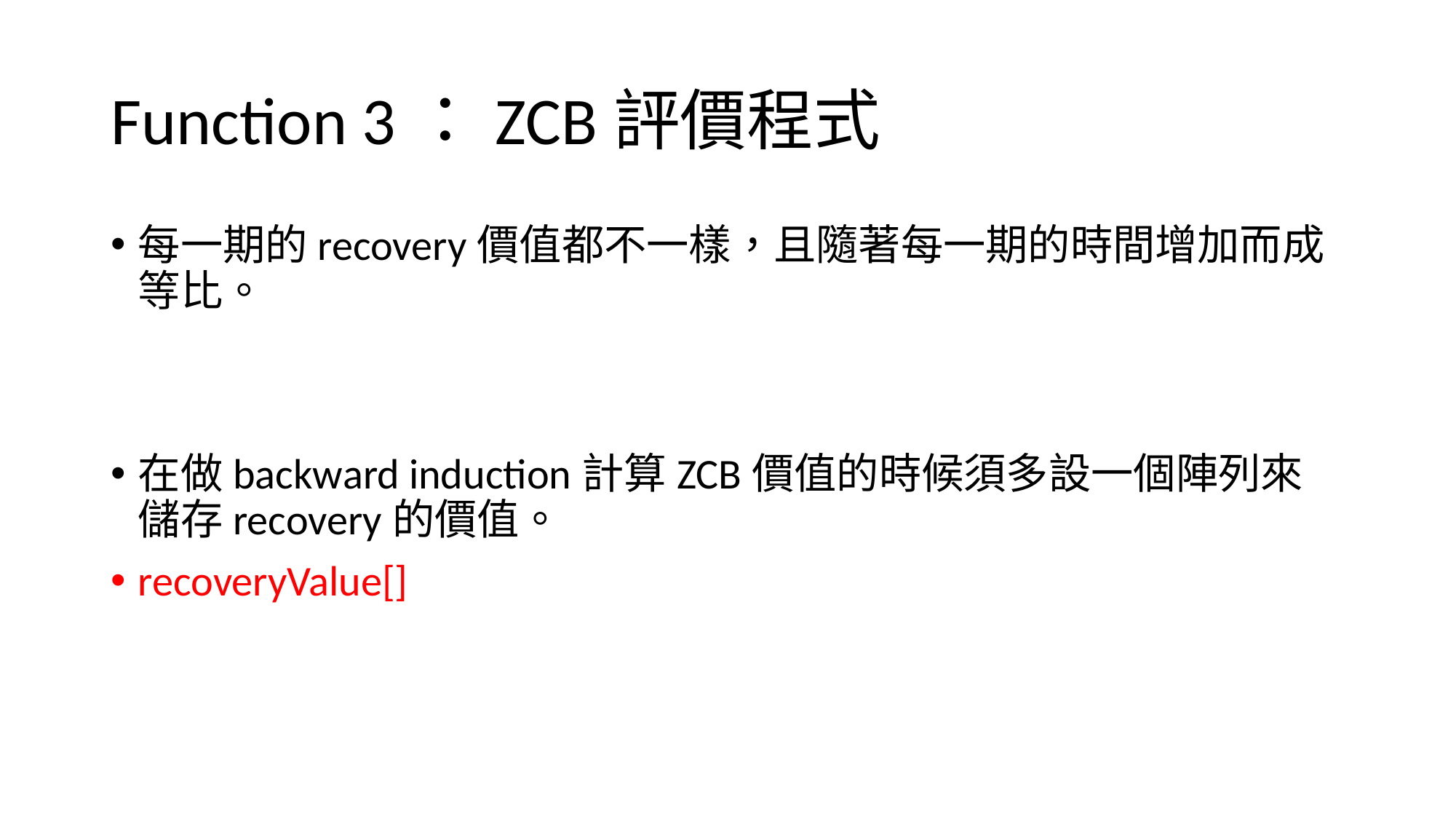

# Function 3：ZCB評價程式
每一期的recovery價值都不一樣，且隨著每一期的時間增加而成等比。

在做backward induction計算ZCB價值的時候須多設一個陣列來儲存recovery的價值。
recoveryValue[]